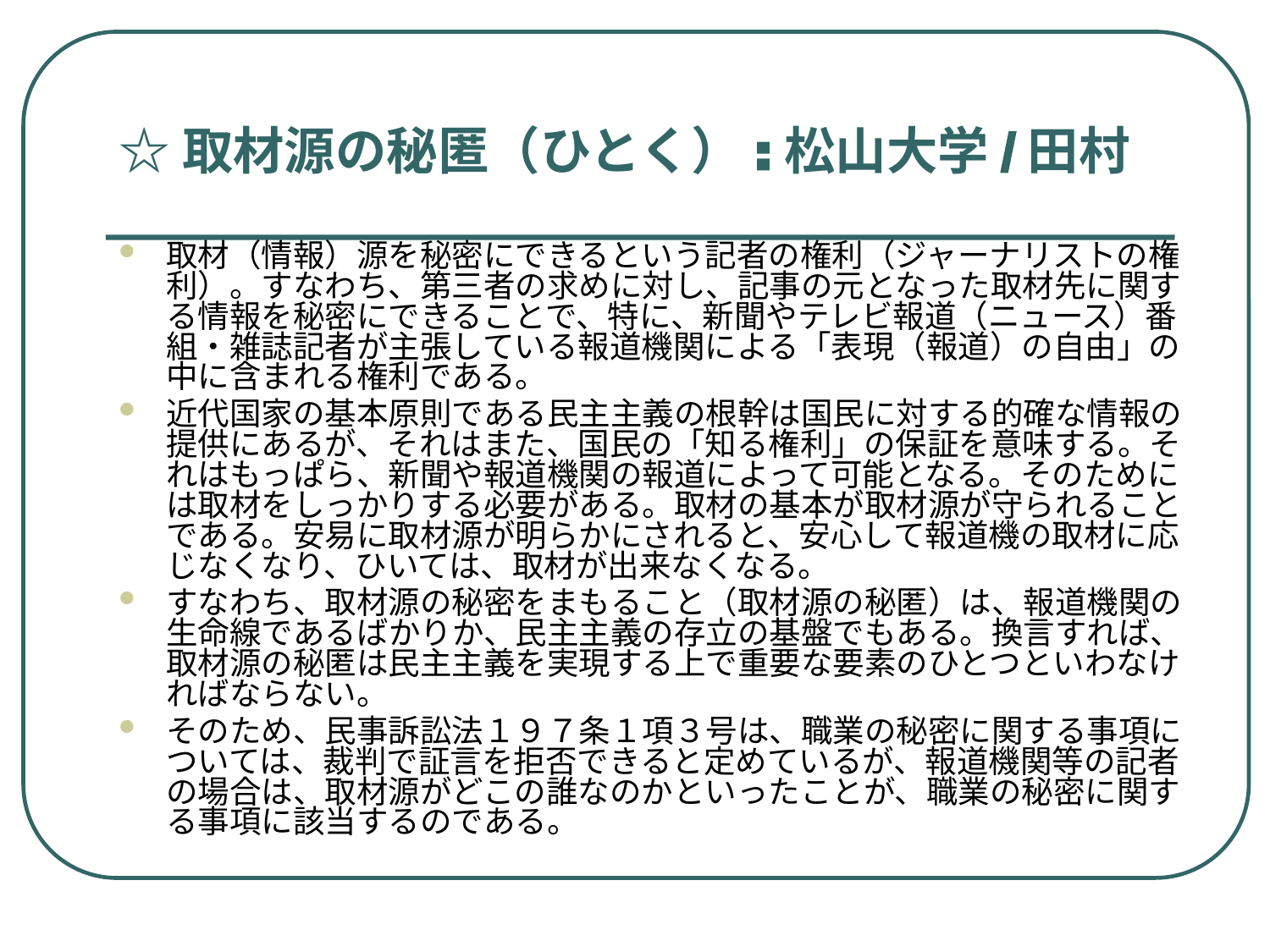

# ☆取材源の秘匿（ひとく）:松山大学/田村
取材（情報）源を秘密にできるという記者の権利（ジャーナリストの権利）。すなわち、第三者の求めに対し、記事の元となった取材先に関する情報を秘密にできることで、特に、新聞やテレビ報道（ニュース）番組・雑誌記者が主張している報道機関による「表現（報道）の自由」の中に含まれる権利である。
近代国家の基本原則である民主主義の根幹は国民に対する的確な情報の提供にあるが、それはまた、国民の「知る権利」の保証を意味する。それはもっぱら、新聞や報道機関の報道によって可能となる。そのためには取材をしっかりする必要がある。取材の基本が取材源が守られることである。安易に取材源が明らかにされると、安心して報道機の取材に応じなくなり、ひいては、取材が出来なくなる。
すなわち、取材源の秘密をまもること（取材源の秘匿）は、報道機関の生命線であるばかりか、民主主義の存立の基盤でもある。換言すれば、取材源の秘匿は民主主義を実現する上で重要な要素のひとつといわなければならない。
そのため、民事訴訟法１９７条１項３号は、職業の秘密に関する事項については、裁判で証言を拒否できると定めているが、報道機関等の記者の場合は、取材源がどこの誰なのかといったことが、職業の秘密に関する事項に該当するのである。